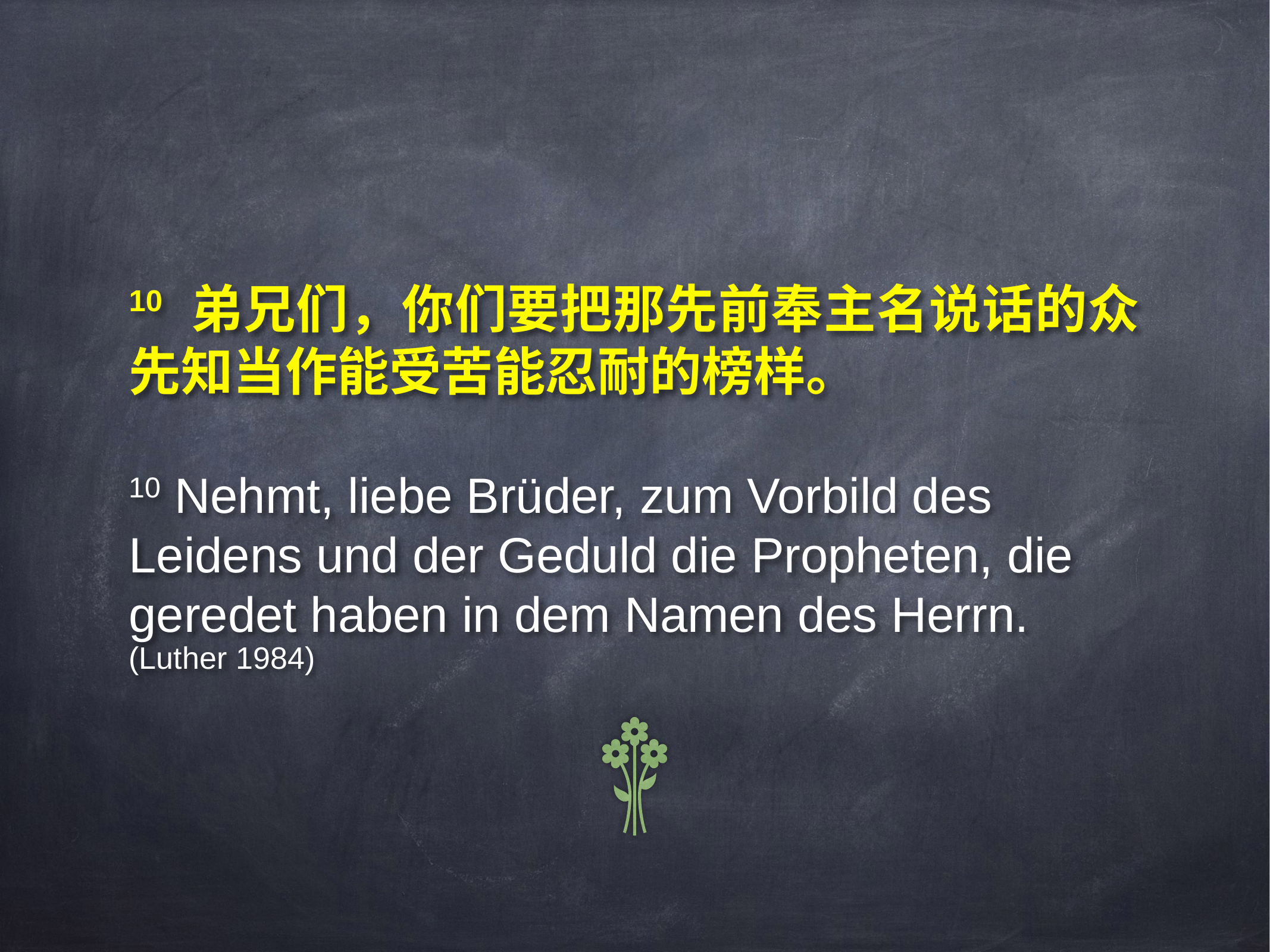

# 10 弟兄们，你们要把那先前奉主名说话的众先知当作能受苦能忍耐的榜样。

10 Nehmt, liebe Brüder, zum Vorbild des Leidens und der Geduld die Propheten, die geredet haben in dem Namen des Herrn.
(Luther 1984)